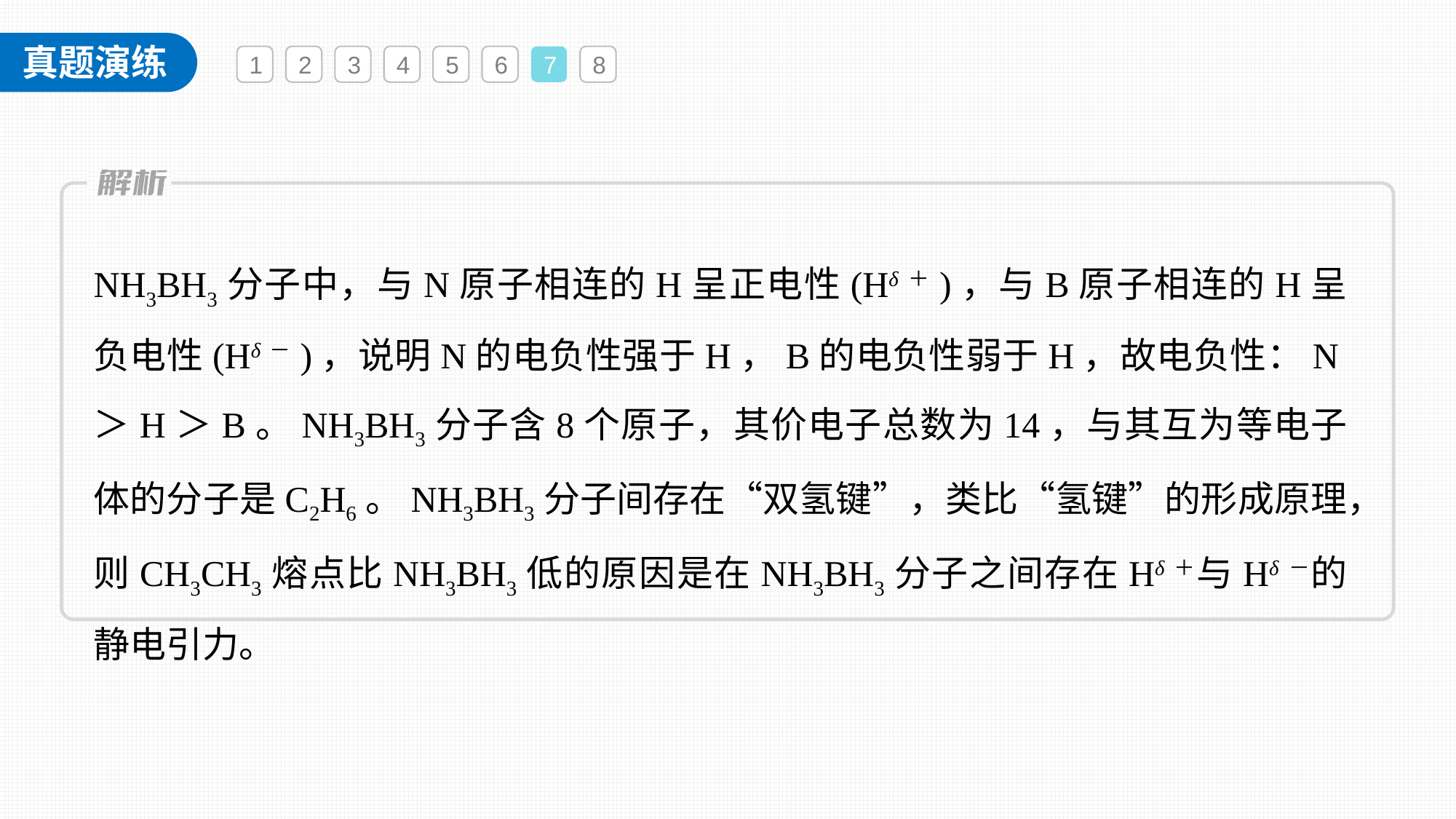

1
2
3
4
5
6
7
8

NH3BH3分子中，与N原子相连的H呈正电性(Hδ＋)，与B原子相连的H呈负电性(Hδ－)，说明N的电负性强于H，B的电负性弱于H，故电负性：N＞H＞B。NH3BH3分子含8个原子，其价电子总数为14，与其互为等电子体的分子是C2H6。NH3BH3分子间存在“双氢键”，类比“氢键”的形成原理，则CH3CH3熔点比NH3BH3低的原因是在NH3BH3分子之间存在Hδ＋与Hδ－的静电引力。